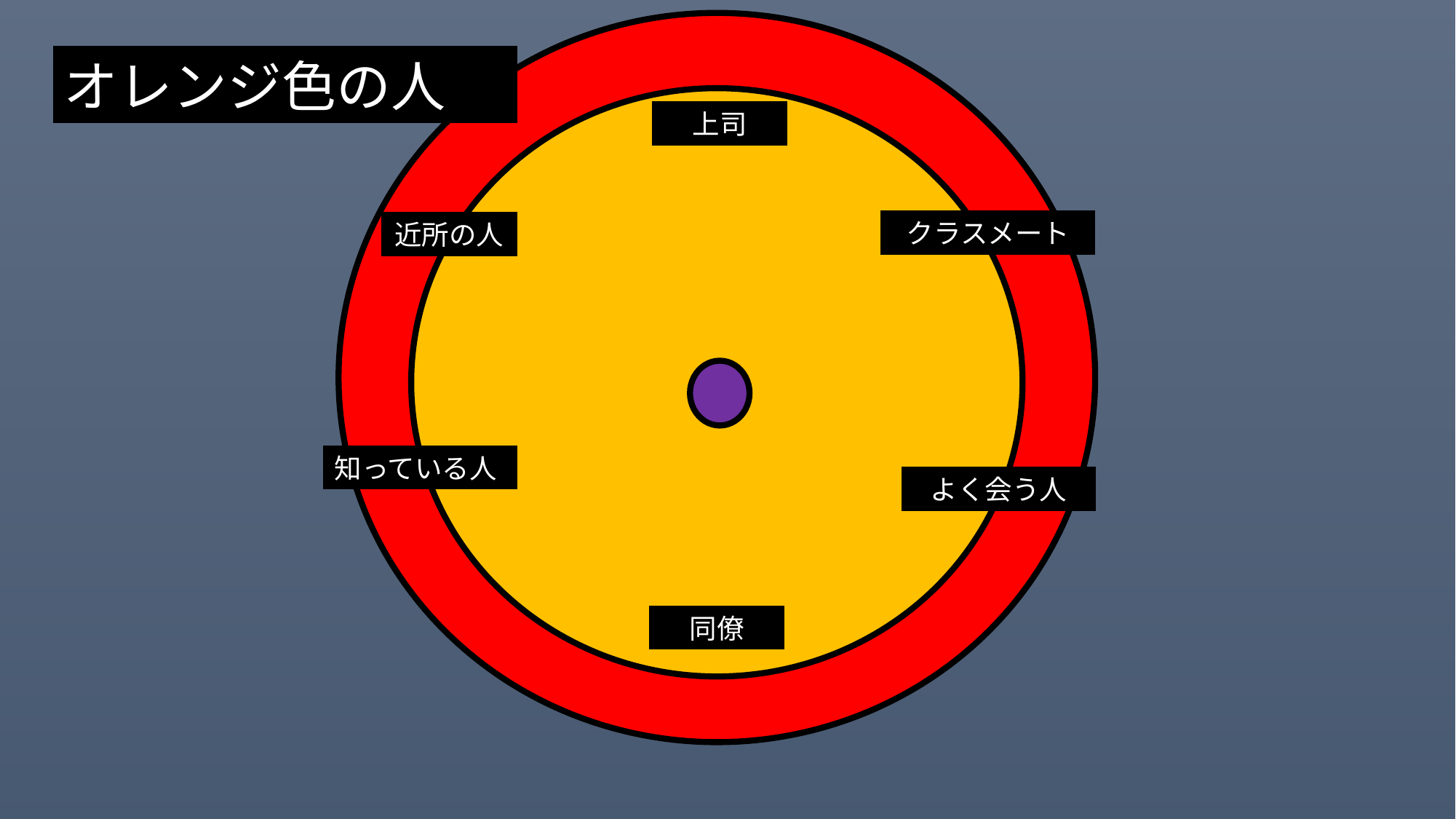

オレンジ色の人

上司
クラスメート
近所の人

知っている人
よく会う人
同僚